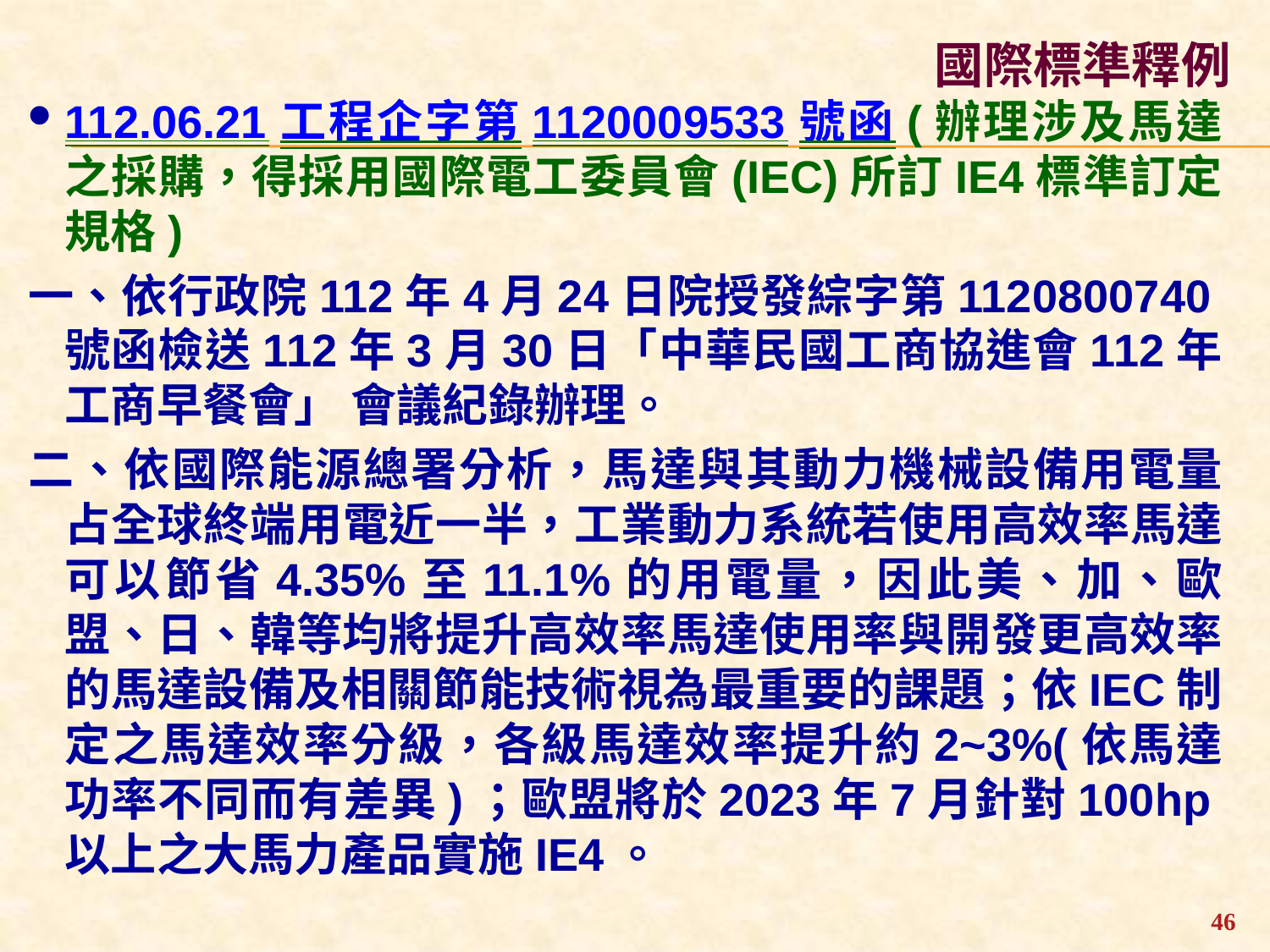

國際標準釋例
112.06.21工程企字第1120009533號函(辦理涉及馬達之採購，得採用國際電工委員會(IEC)所訂IE4標準訂定規格)
一、依行政院112年4月24日院授發綜字第1120800740號函檢送112年3月30日「中華民國工商協進會112年工商早餐會」 會議紀錄辦理。
二、依國際能源總署分析，馬達與其動力機械設備用電量占全球終端用電近一半，工業動力系統若使用高效率馬達可以節省4.35%至11.1%的用電量，因此美、加、歐盟、日、韓等均將提升高效率馬達使用率與開發更高效率的馬達設備及相關節能技術視為最重要的課題；依IEC制定之馬達效率分級，各級馬達效率提升約2~3%(依馬達功率不同而有差異)；歐盟將於2023年7月針對100hp以上之大馬力產品實施IE4。
46